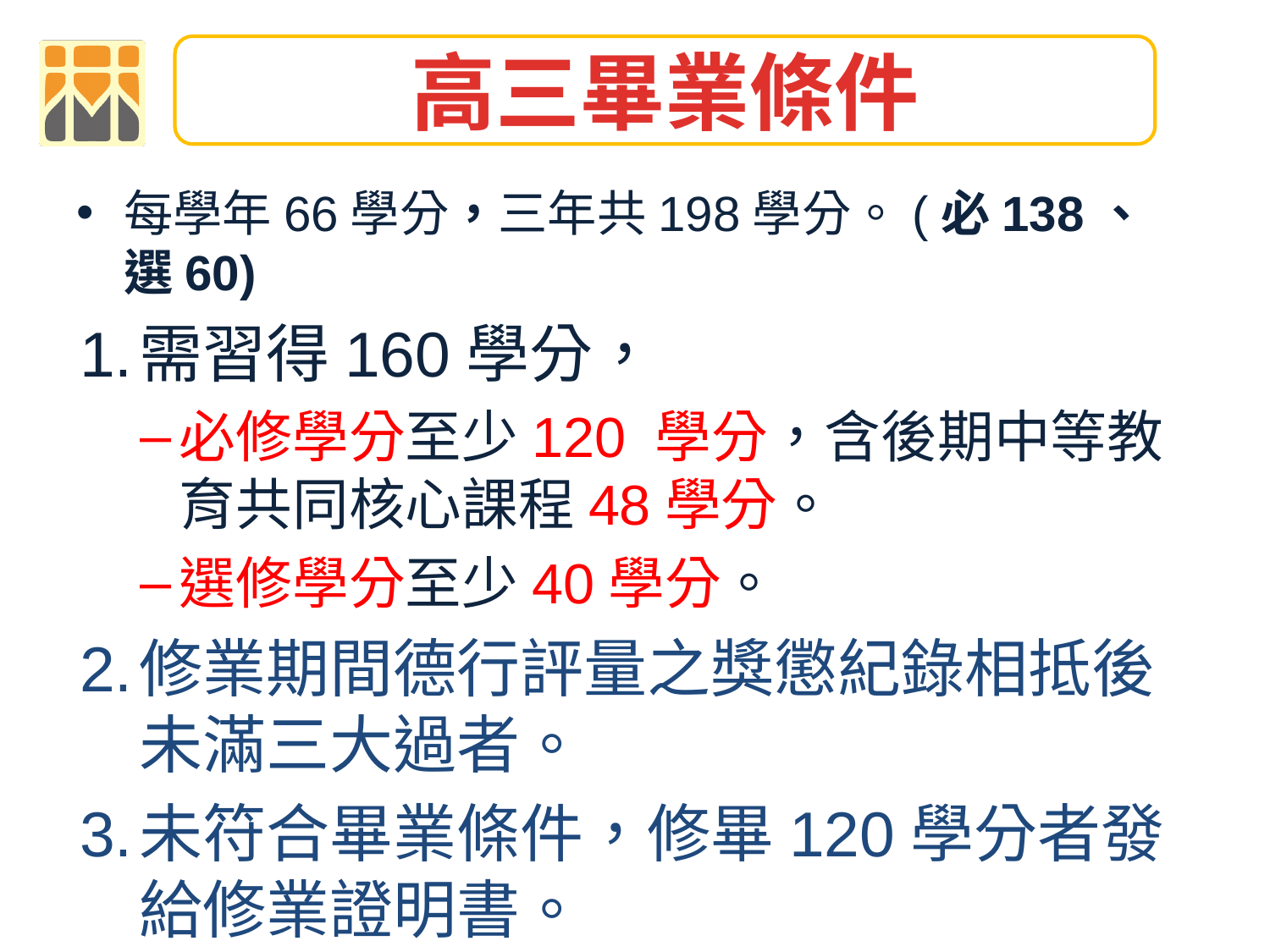

高三畢業條件
每學年66學分，三年共198學分。(必138、選60)
需習得160學分，
必修學分至少120 學分，含後期中等教育共同核心課程48學分。
選修學分至少40學分。
修業期間德行評量之獎懲紀錄相抵後未滿三大過者。
未符合畢業條件，修畢120學分者發給修業證明書。